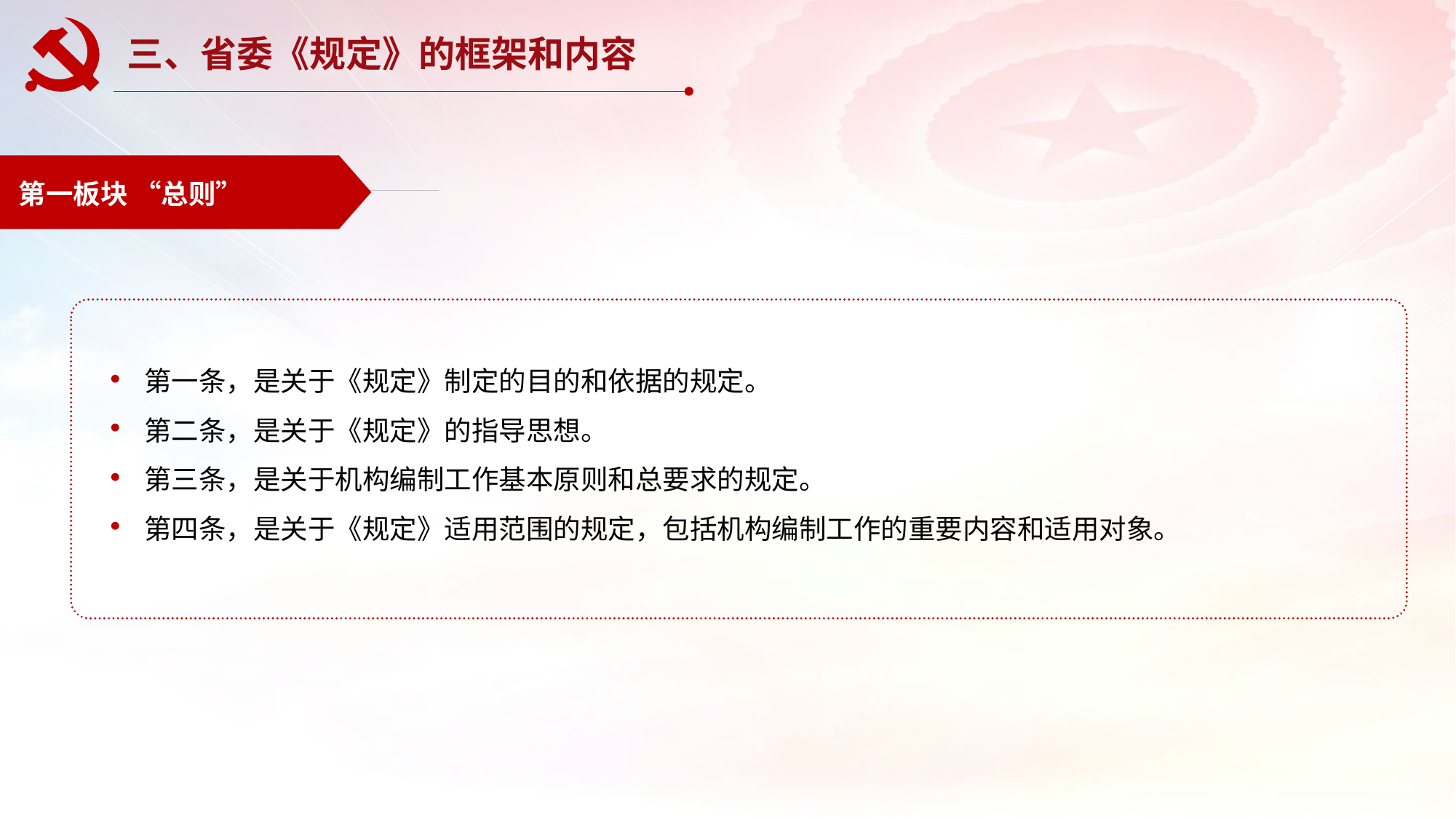

三、省委《规定》的框架和内容

第一板块 “总则”

第一条，是关于《规定》制定的目的和依据的规定。
第二条，是关于《规定》的指导思想。
第三条，是关于机构编制工作基本原则和总要求的规定。
第四条，是关于《规定》适用范围的规定，包括机构编制工作的重要内容和适用对象。